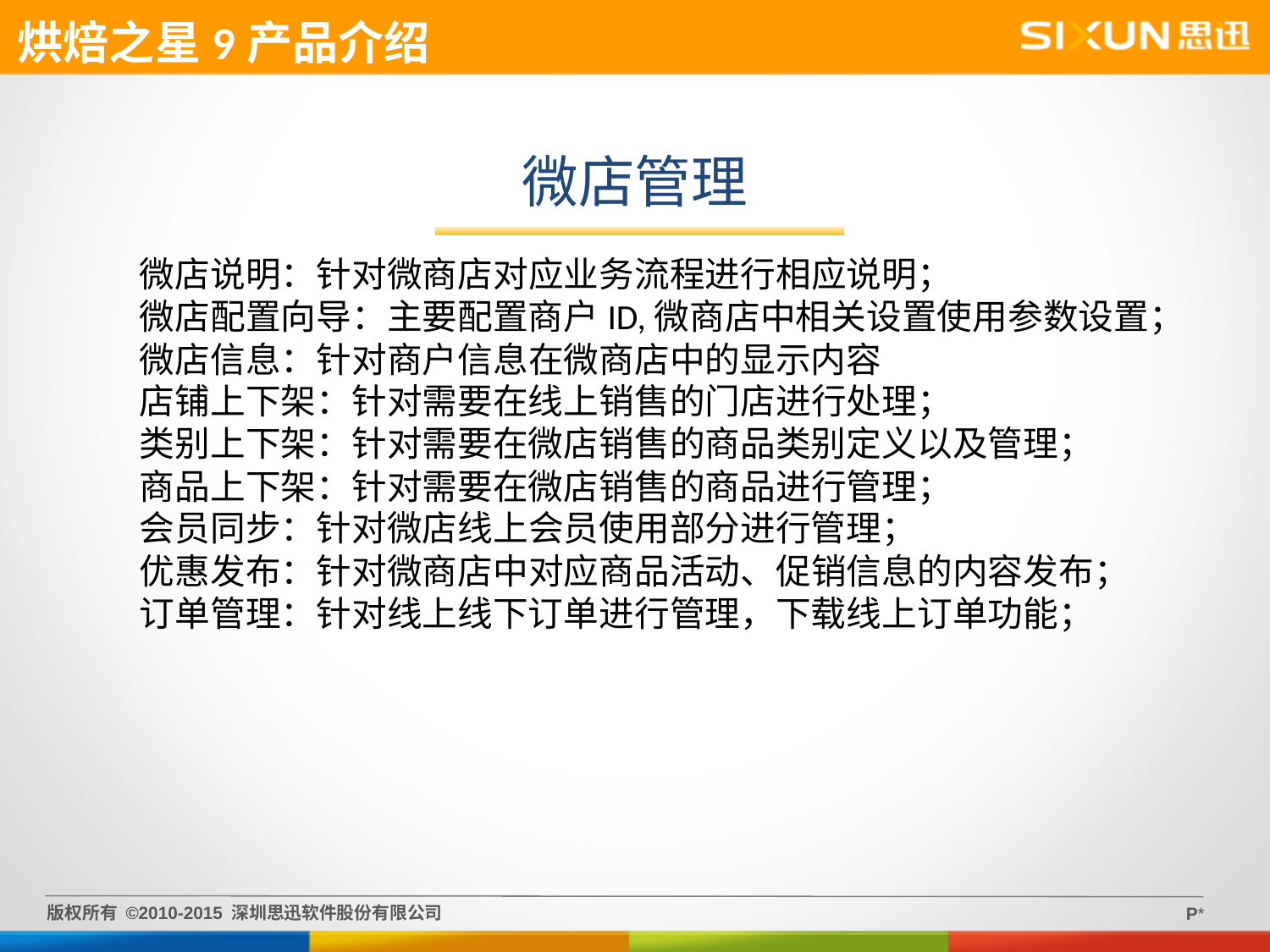

烘焙之星9产品介绍
微店管理

微店说明：针对微商店对应业务流程进行相应说明；
微店配置向导：主要配置商户ID,微商店中相关设置使用参数设置；
微店信息：针对商户信息在微商店中的显示内容
店铺上下架：针对需要在线上销售的门店进行处理；
类别上下架：针对需要在微店销售的商品类别定义以及管理；
商品上下架：针对需要在微店销售的商品进行管理；
会员同步：针对微店线上会员使用部分进行管理；
优惠发布：针对微商店中对应商品活动、促销信息的内容发布；
订单管理：针对线上线下订单进行管理，下载线上订单功能；
版权所有 ©2010-2015 深圳思迅软件股份有限公司

P*